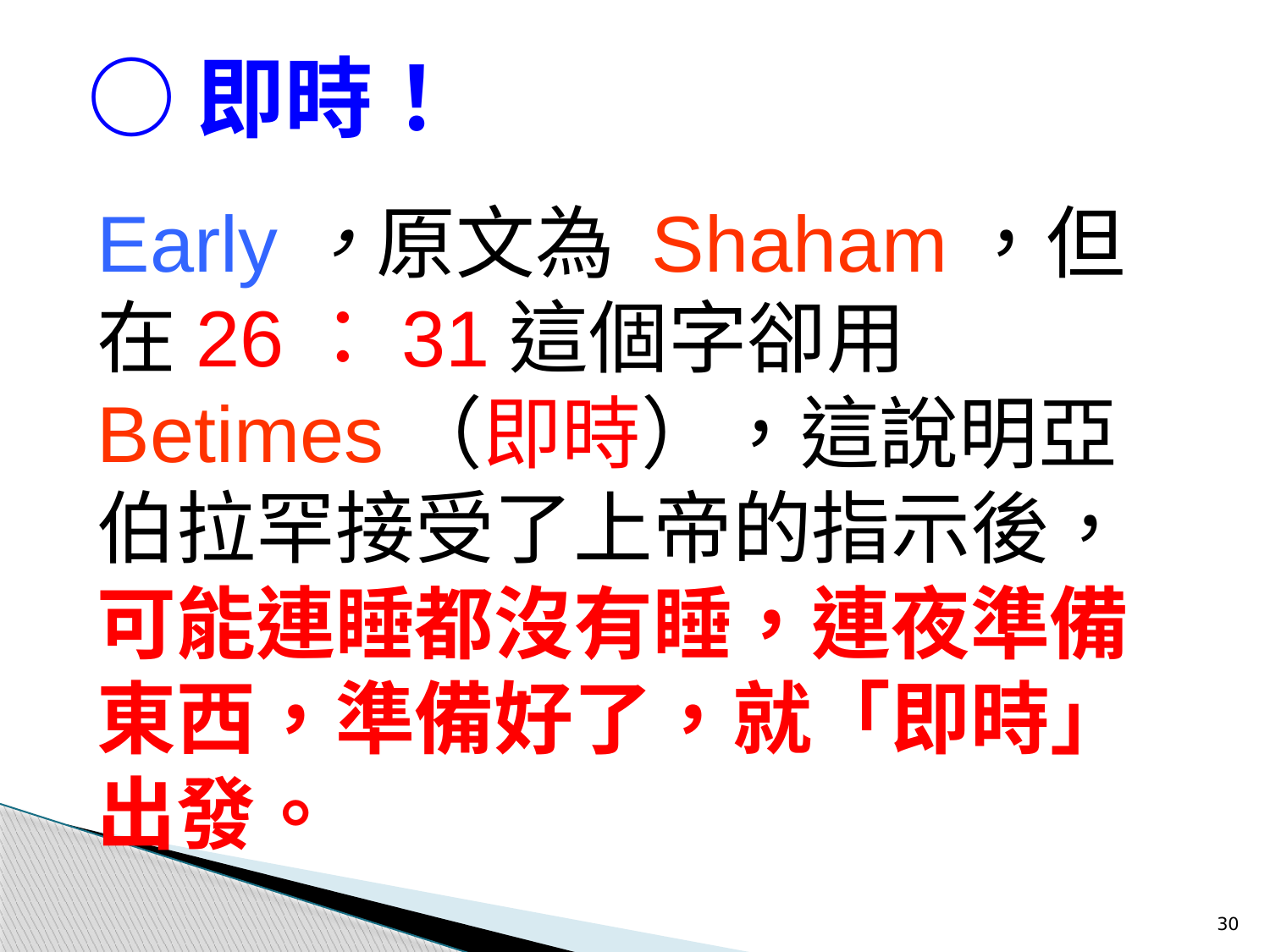

○即時！
Early，原文為 Shaham，但在26：31這個字卻用 Betimes（即時），這說明亞伯拉罕接受了上帝的指示後，可能連睡都沒有睡，連夜準備東西，準備好了，就「即時」出發。

30